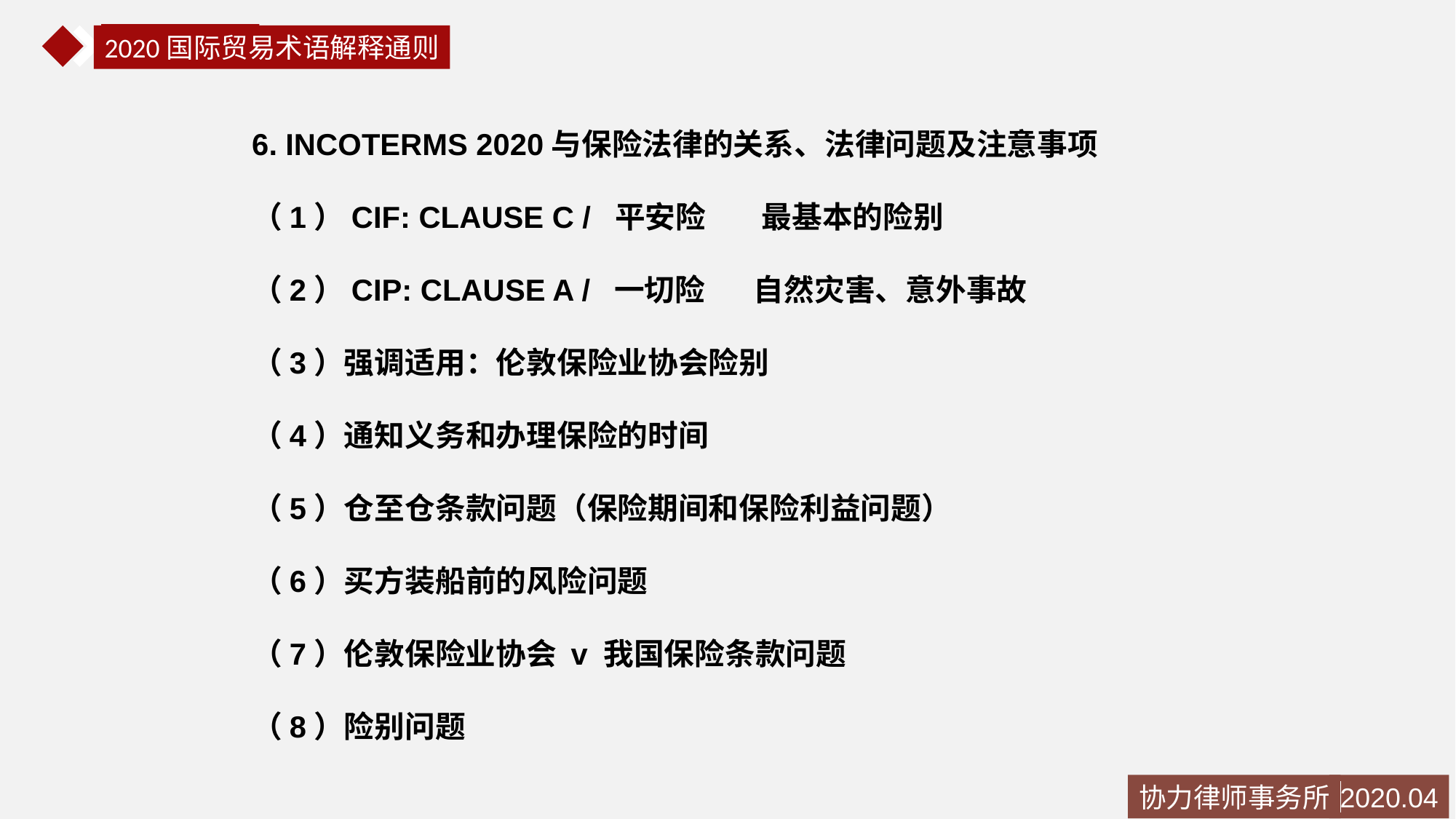

国际贸易法

2020国际贸易术语解释通则

6. INCOTERMS 2020与保险法律的关系、法律问题及注意事项

（1）CIF: CLAUSE C /  平安险        最基本的险别

（2）CIP: CLAUSE A /  一切险       自然灾害、意外事故

（3）强调适用：伦敦保险业协会险别

（4）通知义务和办理保险的时间

（5）仓至仓条款问题（保险期间和保险利益问题）

（6）买方装船前的风险问题

（7）伦敦保险业协会 v 我国保险条款问题

（8）险别问题

协力律师事务所
2020.04